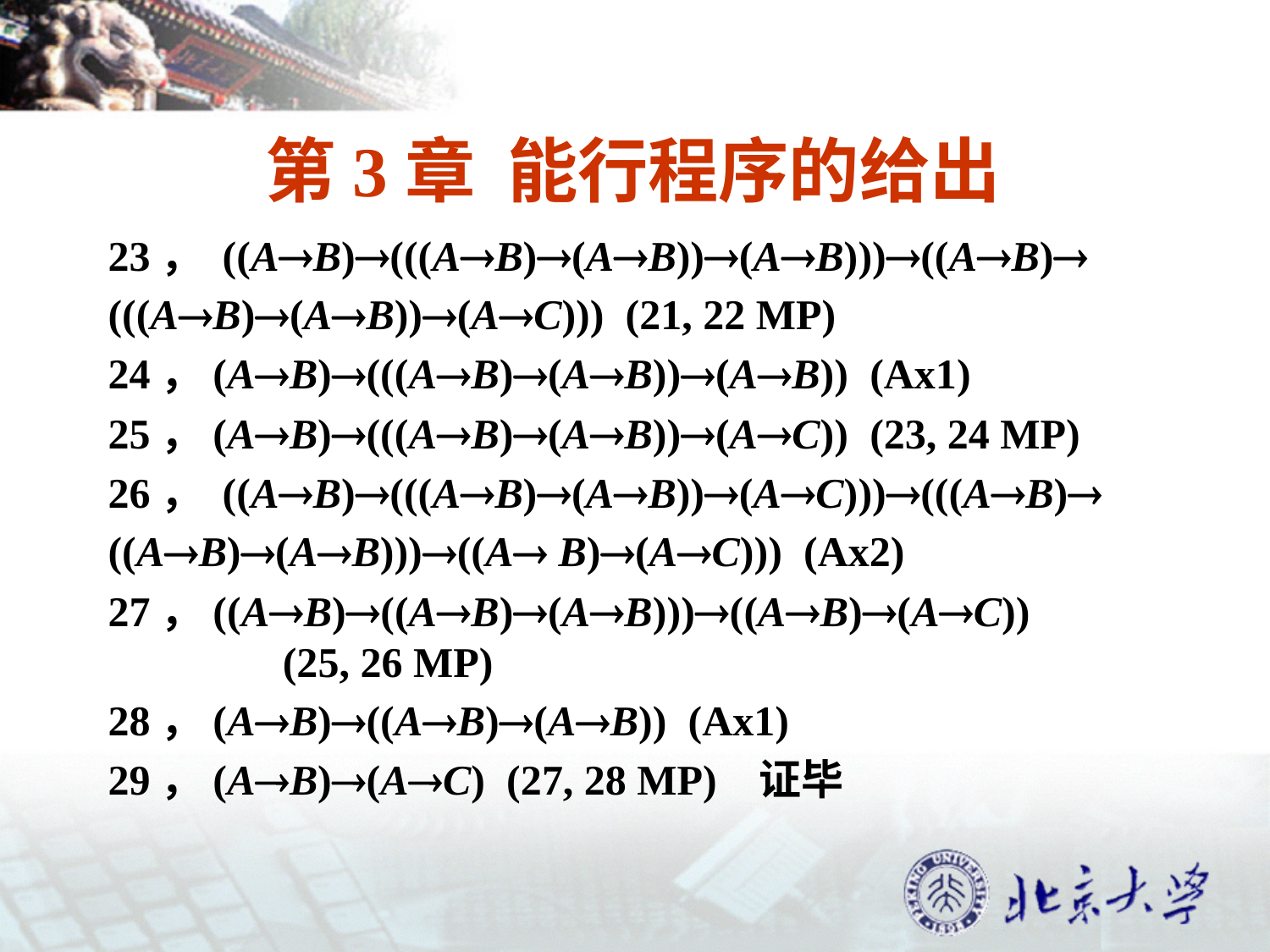

# 第3章  能行程序的给出
23， ((A→B)→(((A→B)→(A→B))→(A→B)))→((A→B)→
(((A→B)→(A→B))→(A→C)))  (21, 22 MP)
24，(A→B)→(((A→B)→(A→B))→(A→B))  (Ax1)
25，(A→B)→(((A→B)→(A→B))→(A→C))  (23, 24 MP)
26， ((A→B)→(((A→B)→(A→B))→(A→C)))→(((A→B)→
((A→B)→(A→B)))→((A→ B)→(A→C)))  (Ax2)
27，((A→B)→((A→B)→(A→B)))→((A→B)→(A→C))                         (25, 26 MP)
28，(A→B)→((A→B)→(A→B))  (Ax1)
29，(A→B)→(A→C)  (27, 28 MP)   证毕